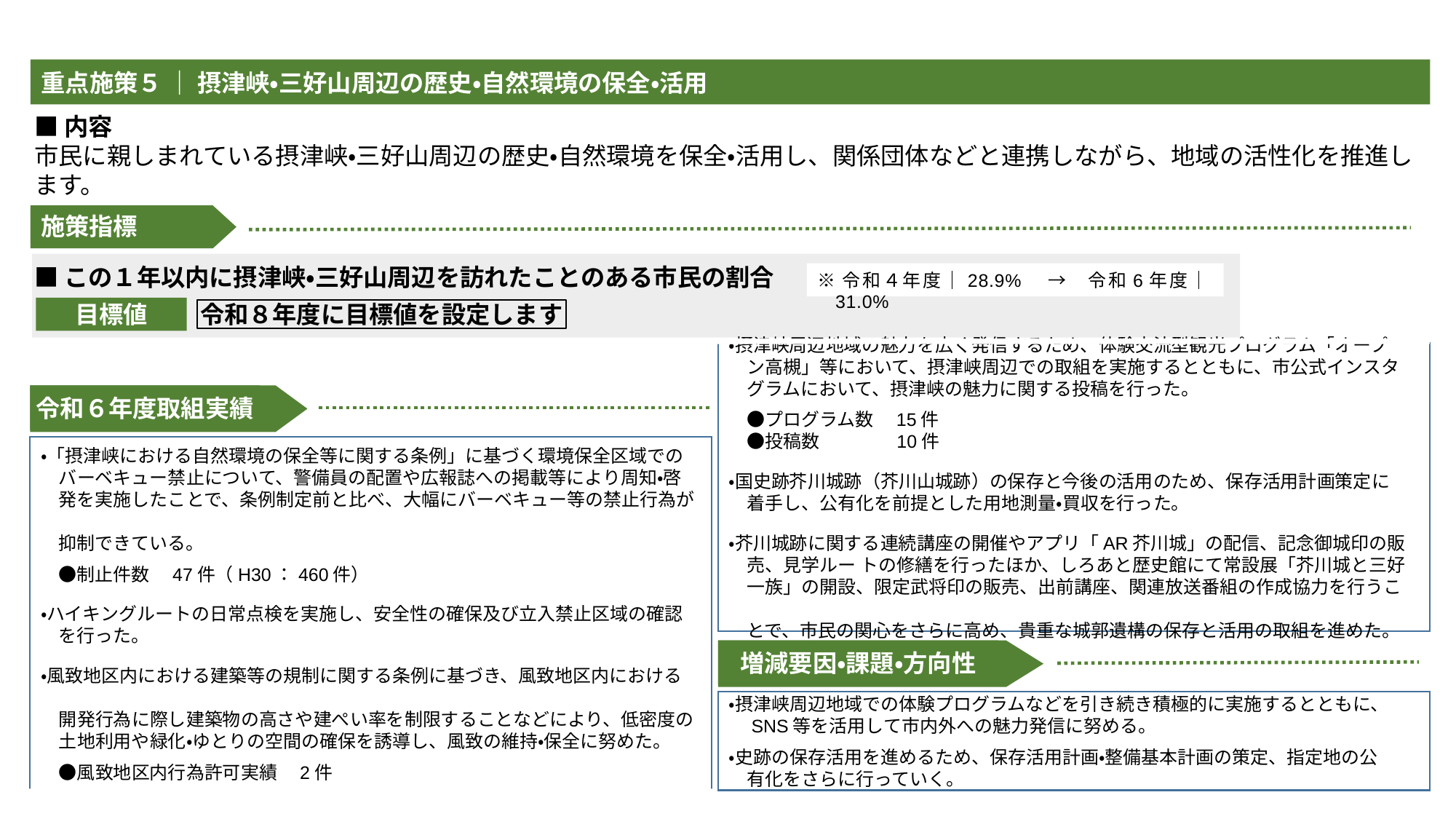

重点施策５ ｜ 摂津峡・三好山周辺の歴史・自然環境の保全・活用
■内容
市民に親しまれている摂津峡・三好山周辺の歴史・自然環境を保全・活用し、関係団体などと連携しながら、地域の活性化を推進します。

施策指標

■この１年以内に摂津峡・三好山周辺を訪れたことのある市民の割合

目標値
令和８年度に目標値を設定します
令和６年度取組実績
※令和４年度｜28.9%　→　令和6年度｜31.0%

・摂津峡周辺地域の魅力を広く発信するため、体験交流型観光プログラム「オープ
　ン高槻」等において、摂津峡周辺での取組を実施するとともに、市公式インスタ
　グラムにおいて、摂津峡の魅力に関する投稿を行った。
　●プログラム数　15件
　●投稿数　　　　10件
・国史跡芥川城跡（芥川山城跡）の保存と今後の活用のため、保存活用計画策定に
　着手し、公有化を前提とした用地測量・買収を行った。
・芥川城跡に関する連続講座の開催やアプリ「AR芥川城」の配信、記念御城印の販
　売、見学ルー トの修繕を行ったほか、しろあと歴史館にて常設展「芥川城と三好
　一族」の開設、限定武将印の販売、出前講座、関連放送番組の作成協力を行うこ
　とで、市民の関心をさらに高め、貴重な城郭遺構の保存と活用の取組を進めた。
・「摂津峡における自然環境の保全等に関する条例」に基づく環境保全区域での
　バーベキュー禁止について、警備員の配置や広報誌への掲載等により周知・啓
　発を実施したことで、条例制定前と比べ、大幅にバーベキュー等の禁止行為が
　抑制できている。
　●制止件数　47件（H30：460件）
・ハイキングルートの日常点検を実施し、安全性の確保及び立入禁止区域の確認
　を行った。
・風致地区内における建築等の規制に関する条例に基づき、風致地区内における
　開発行為に際し建築物の高さや建ぺい率を制限することなどにより、低密度の
　土地利用や緑化・ゆとりの空間の確保を誘導し、風致の維持・保全に努めた。
　●風致地区内行為許可実績　2件

増減要因・課題・方向性
・摂津峡周辺地域での体験プログラムなどを引き続き積極的に実施するとともに、
　SNS等を活用して市内外への魅力発信に努める。
・史跡の保存活用を進めるため、保存活用計画・整備基本計画の策定、指定地の公
　有化をさらに行っていく。